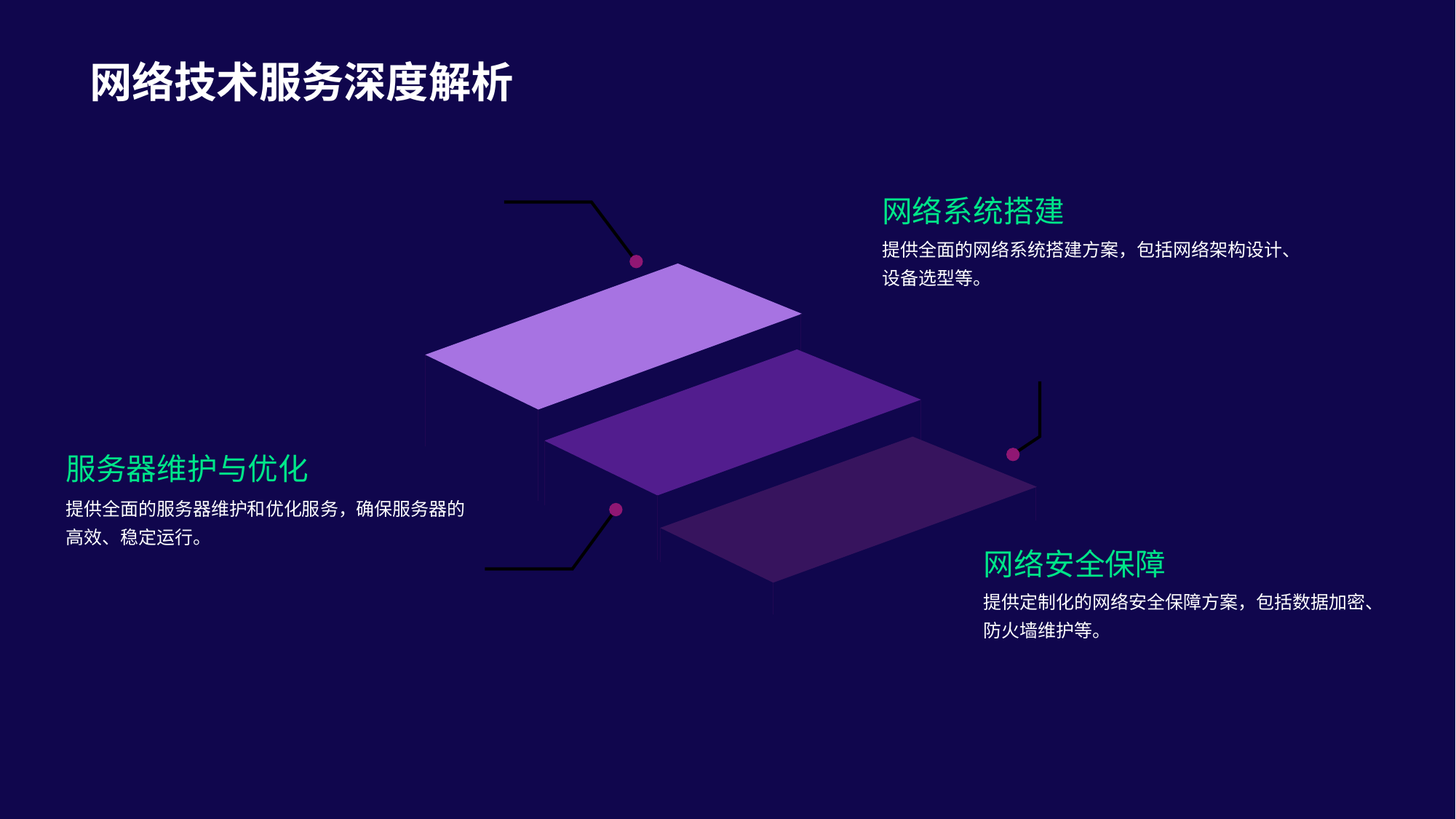

网络技术服务深度解析
网络系统搭建
提供全面的网络系统搭建方案，包括网络架构设计、设备选型等。
服务器维护与优化
提供全面的服务器维护和优化服务，确保服务器的高效、稳定运行。
网络安全保障
提供定制化的网络安全保障方案，包括数据加密、防火墙维护等。